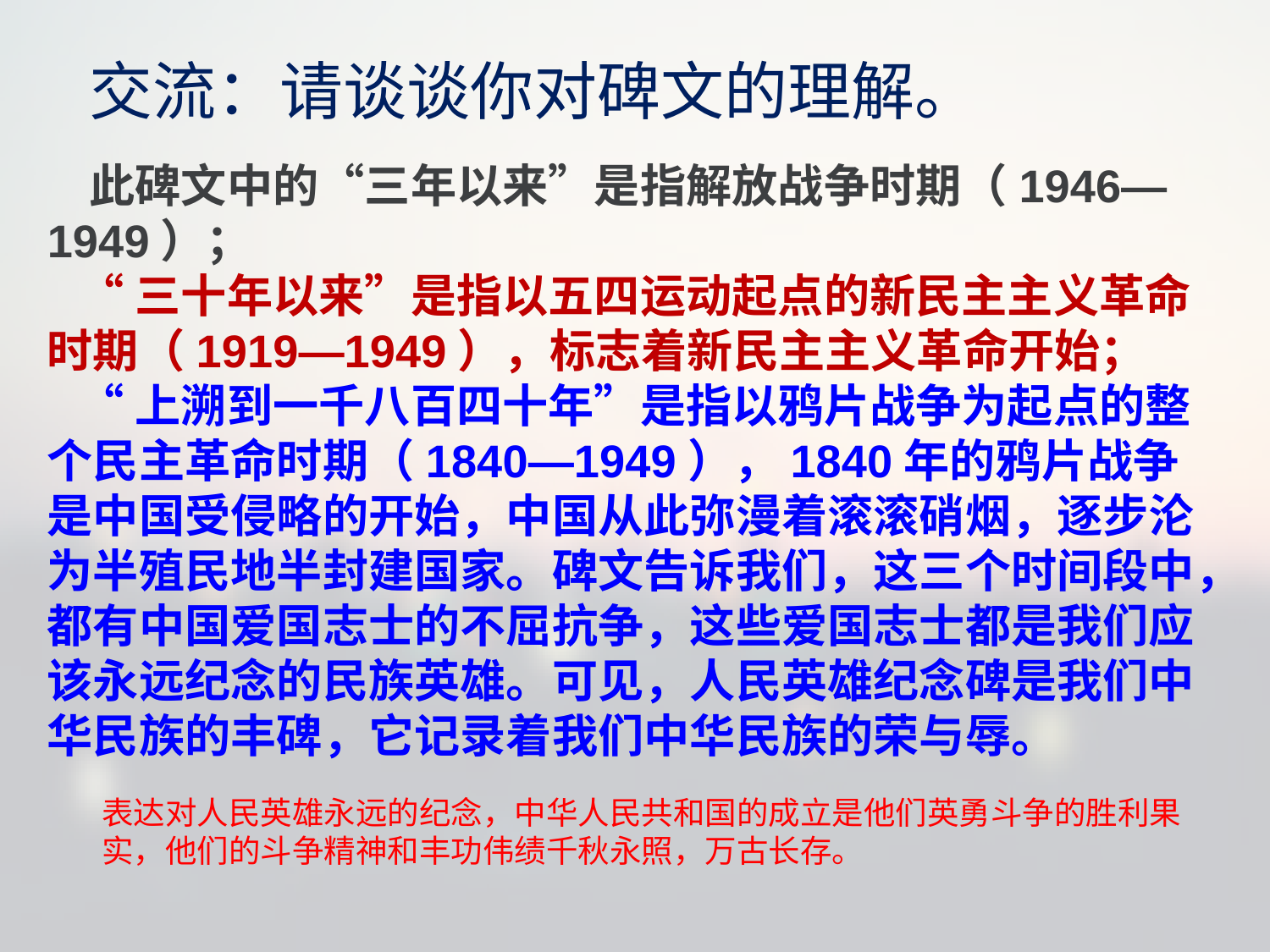

交流：请谈谈你对碑文的理解。
   此碑文中的“三年以来”是指解放战争时期（1946—1949）；
   “三十年以来”是指以五四运动起点的新民主主义革命时期（1919—1949），标志着新民主主义革命开始；
   “上溯到一千八百四十年”是指以鸦片战争为起点的整个民主革命时期（1840—1949），1840年的鸦片战争是中国受侵略的开始，中国从此弥漫着滚滚硝烟，逐步沦为半殖民地半封建国家。碑文告诉我们，这三个时间段中，都有中国爱国志士的不屈抗争，这些爱国志士都是我们应该永远纪念的民族英雄。可见，人民英雄纪念碑是我们中华民族的丰碑，它记录着我们中华民族的荣与辱。
表达对人民英雄永远的纪念，中华人民共和国的成立是他们英勇斗争的胜利果实，他们的斗争精神和丰功伟绩千秋永照，万古长存。